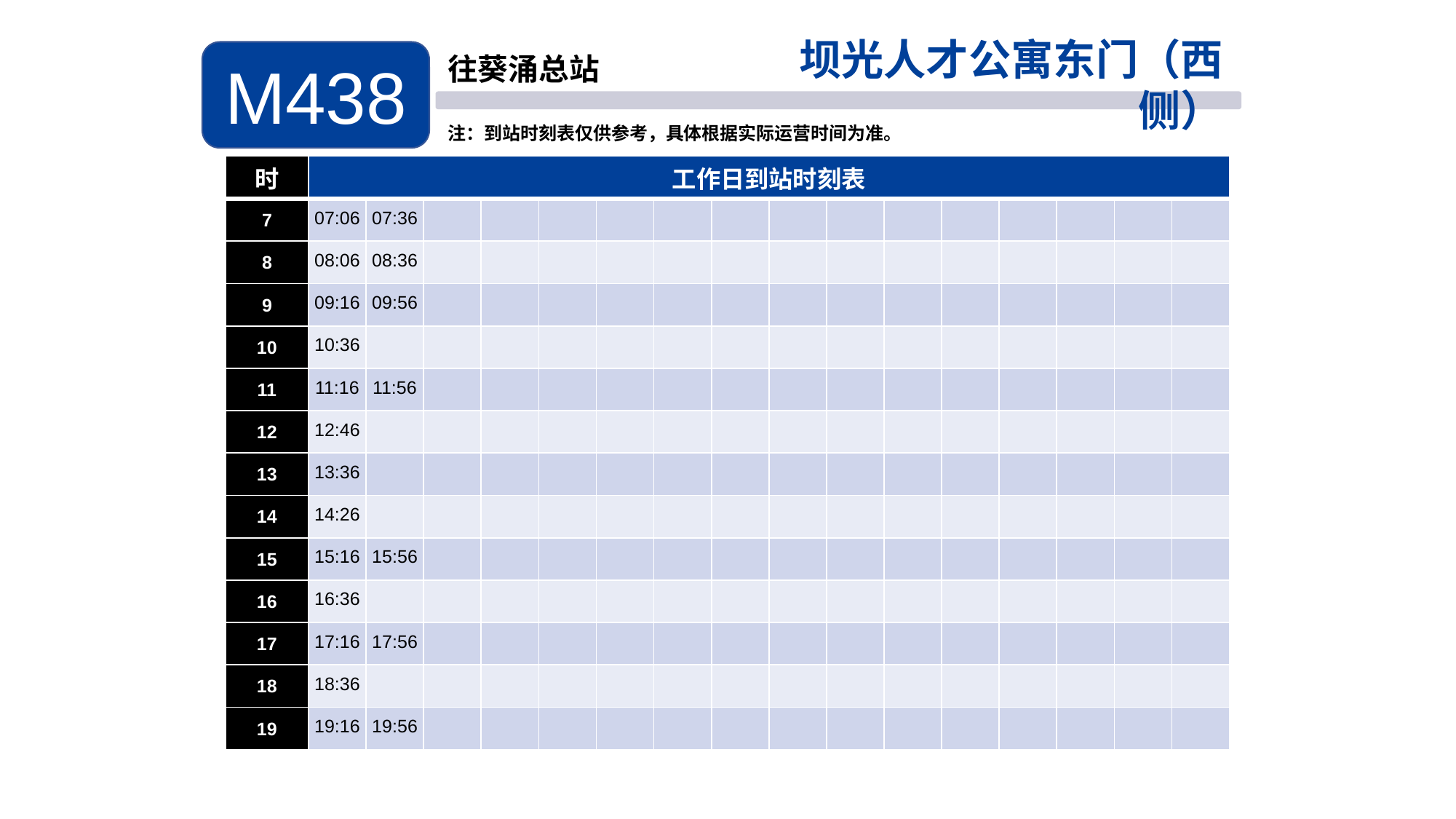

坝光人才公寓东门（西侧）
M438
往葵涌总站

注：到站时刻表仅供参考，具体根据实际运营时间为准。
| 时 | 工作日到站时刻表 |  |  |  |  |  |  |  |  |  |  |  |  |  |  |  |
| --- | --- | --- | --- | --- | --- | --- | --- | --- | --- | --- | --- | --- | --- | --- | --- | --- |
| 7 | 07:06 | 07:36 |  |  |  |  |  |  |  |  |  |  |  |  |  |  |
| 8 | 08:06 | 08:36 |  |  |  |  |  |  |  |  |  |  |  |  |  |  |
| 9 | 09:16 | 09:56 |  |  |  |  |  |  |  |  |  |  |  |  |  |  |
| 10 | 10:36 |  |  |  |  |  |  |  |  |  |  |  |  |  |  |  |
| 11 | 11:16 | 11:56 |  |  |  |  |  |  |  |  |  |  |  |  |  |  |
| 12 | 12:46 |  |  |  |  |  |  |  |  |  |  |  |  |  |  |  |
| 13 | 13:36 |  |  |  |  |  |  |  |  |  |  |  |  |  |  |  |
| 14 | 14:26 |  |  |  |  |  |  |  |  |  |  |  |  |  |  |  |
| 15 | 15:16 | 15:56 |  |  |  |  |  |  |  |  |  |  |  |  |  |  |
| 16 | 16:36 |  |  |  |  |  |  |  |  |  |  |  |  |  |  |  |
| 17 | 17:16 | 17:56 |  |  |  |  |  |  |  |  |  |  |  |  |  |  |
| 18 | 18:36 |  |  |  |  |  |  |  |  |  |  |  |  |  |  |  |
| 19 | 19:16 | 19:56 |  |  |  |  |  |  |  |  |  |  |  |  |  |  |